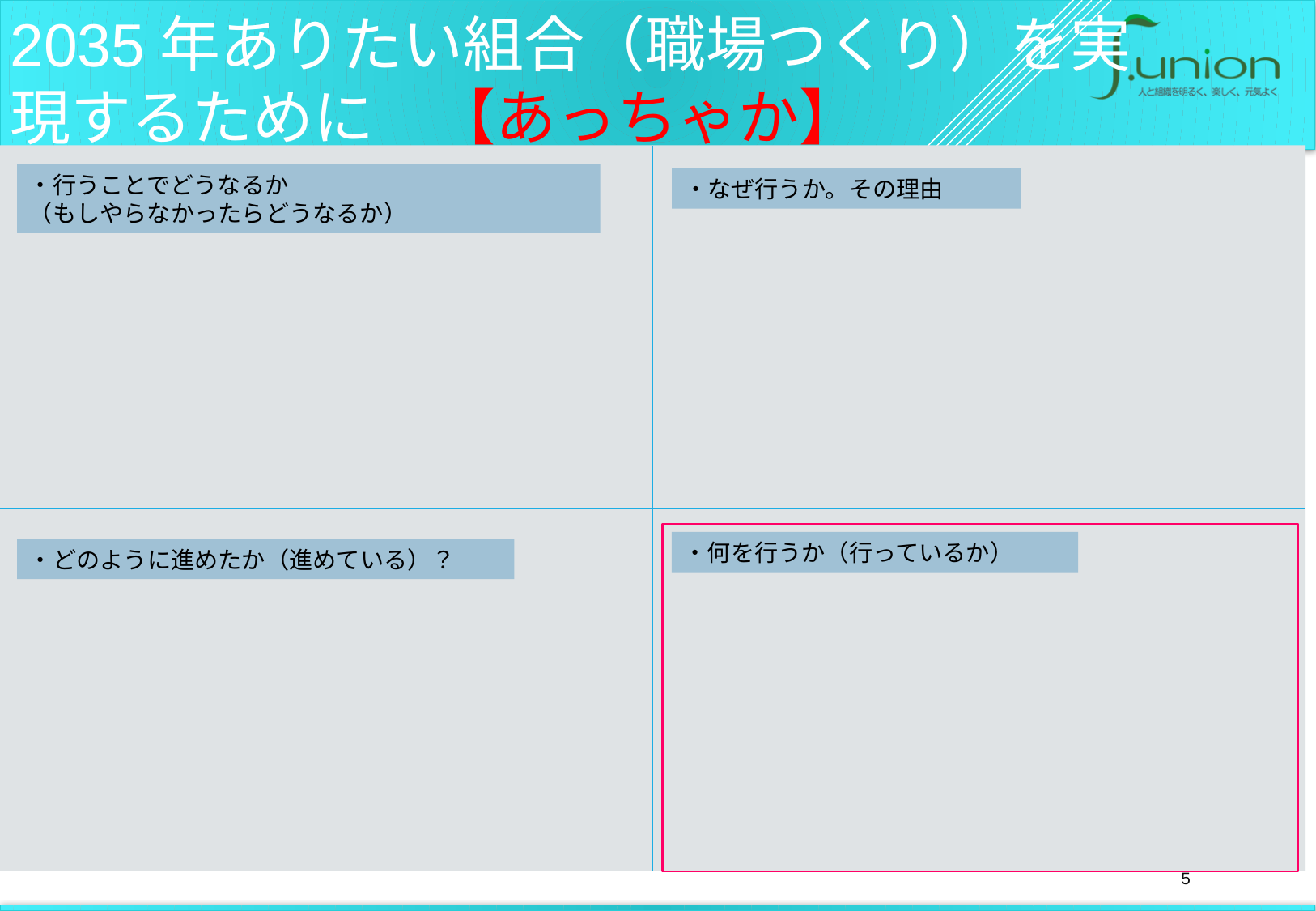

2035年ありたい組合（職場つくり）を実現するために　【あっちゃか】

・行うことでどうなるか
（もしやらなかったらどうなるか）
・なぜ行うか。その理由

・何を行うか（行っているか）
・どのように進めたか（進めている）？
5